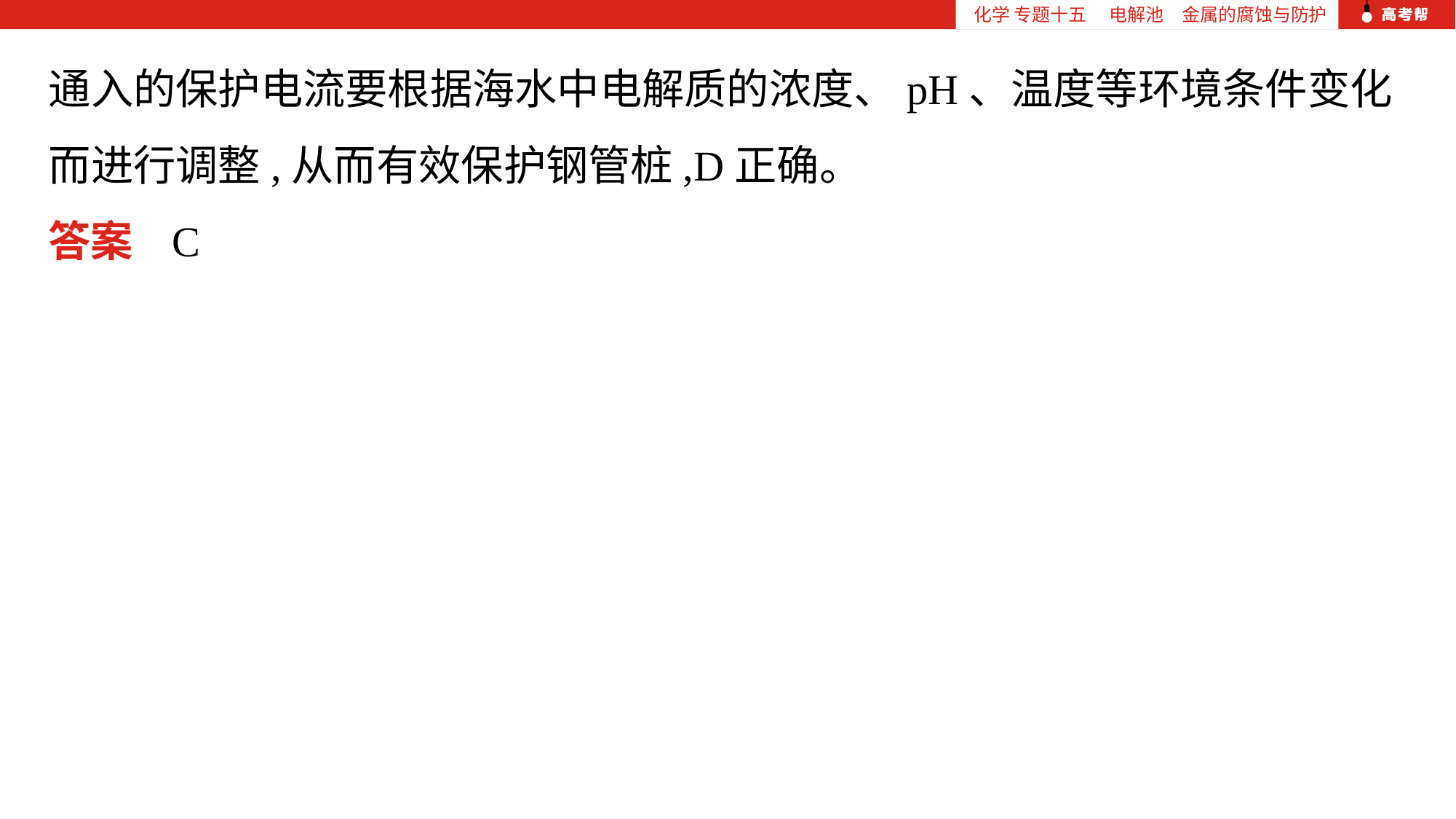

化学 专题十五 　电解池　金属的腐蚀与防护
通入的保护电流要根据海水中电解质的浓度、pH、温度等环境条件变化而进行调整,从而有效保护钢管桩,D正确。
答案   C